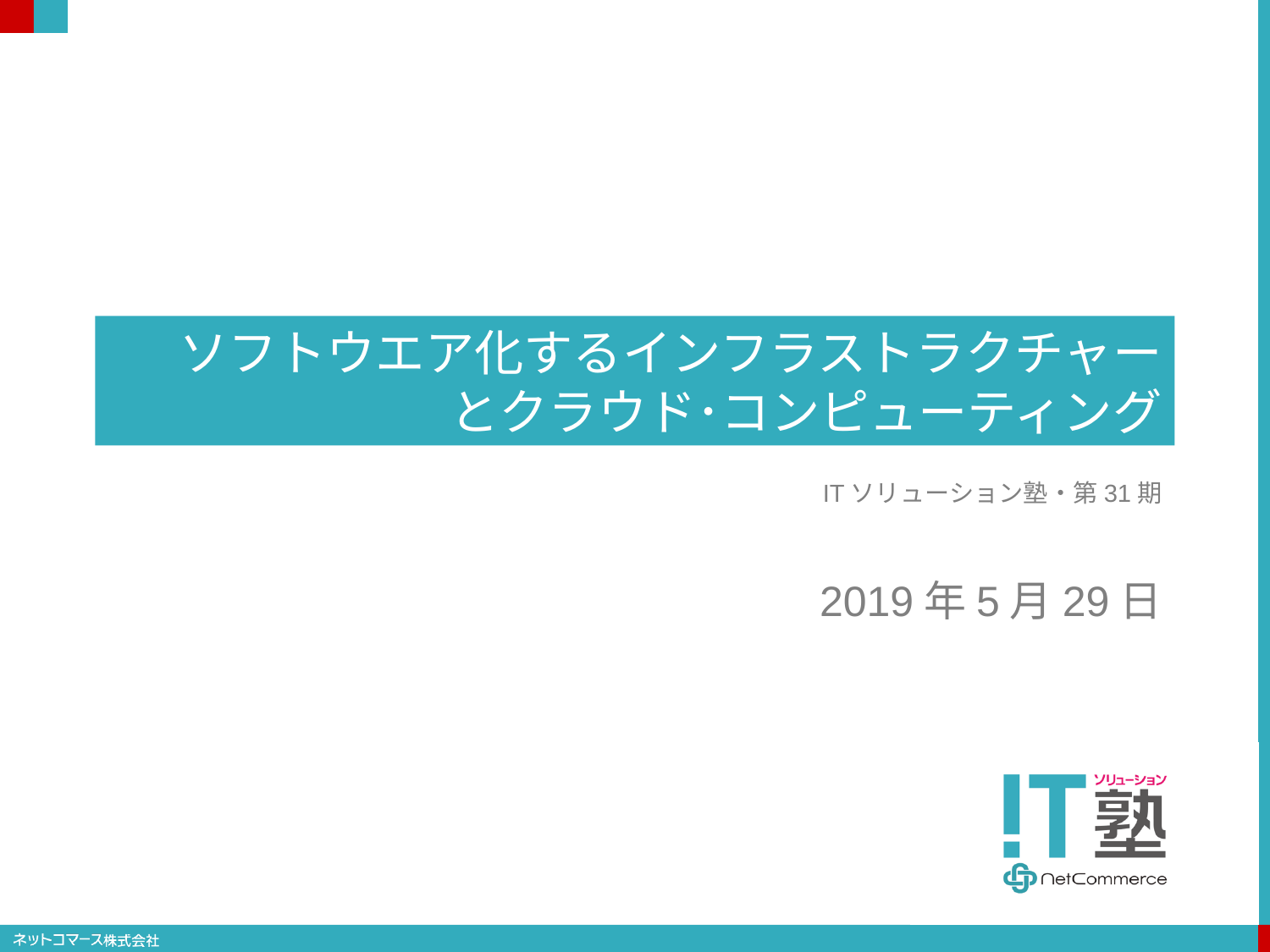

# ソフトウエア化するインフラストラクチャー とクラウド･コンピューティング
ITソリューション塾・第31期

2019年5月29日